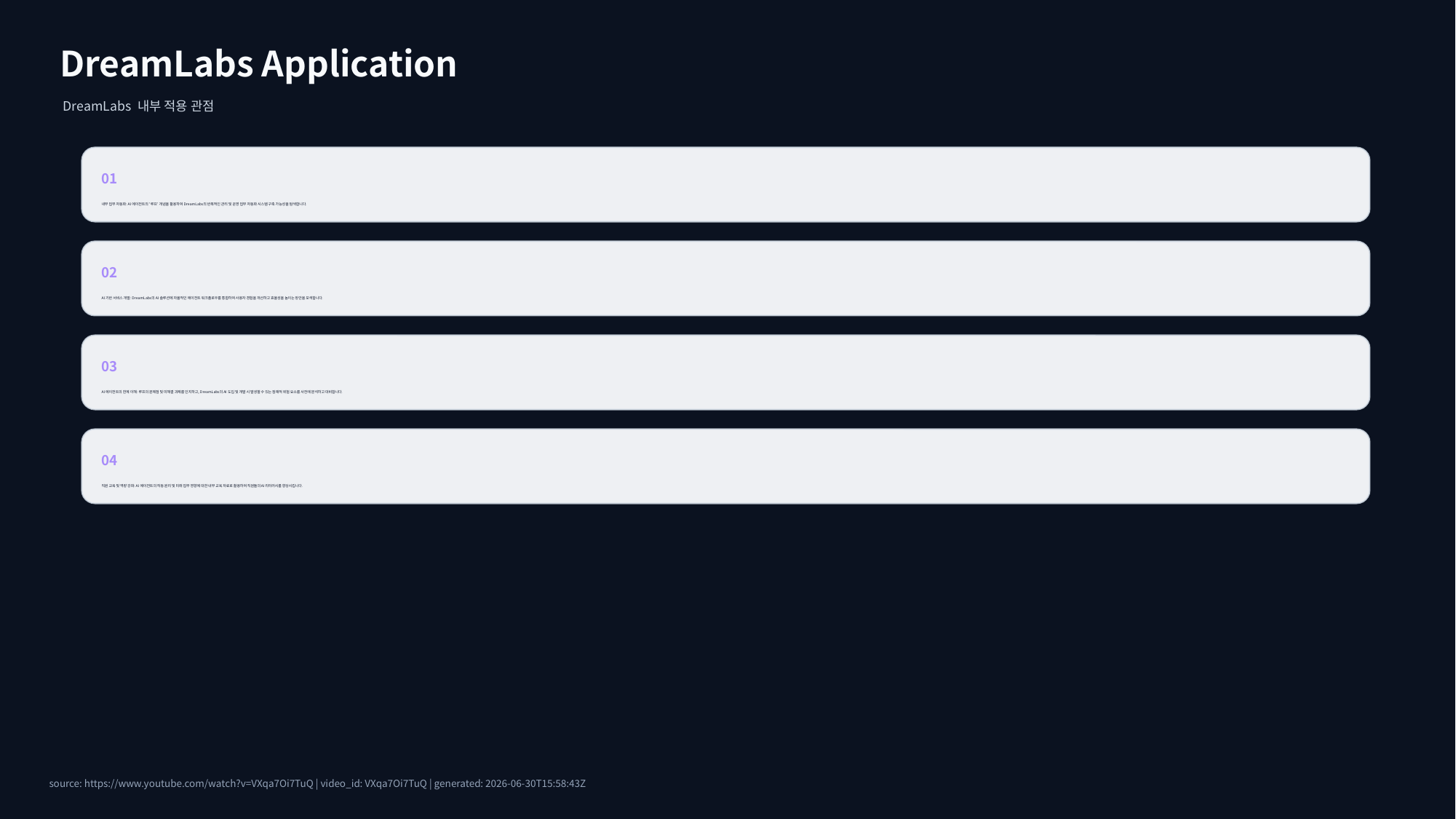

DreamLabs Application
DreamLabs 내부 적용 관점

01
내부 업무 자동화: AI 에이전트의 '루프' 개념을 활용하여 DreamLabs의 반복적인 관리 및 운영 업무 자동화 시스템 구축 가능성을 탐색합니다.

02
AI 기반 서비스 개발: DreamLabs의 AI 솔루션에 자율적인 에이전트 워크플로우를 통합하여 사용자 경험을 개선하고 효율성을 높이는 방안을 모색합니다.

03
AI 에이전트의 한계 이해: 루프의 문제점 및 미해결 과제를 인지하고, DreamLabs의 AI 도입 및 개발 시 발생할 수 있는 잠재적 위험 요소를 사전에 분석하고 대비합니다.

04
직원 교육 및 역량 강화: AI 에이전트의 작동 원리 및 미래 업무 영향에 대한 내부 교육 자료로 활용하여 직원들의 AI 리터러시를 향상시킵니다.
source: https://www.youtube.com/watch?v=VXqa7Oi7TuQ | video_id: VXqa7Oi7TuQ | generated: 2026-06-30T15:58:43Z